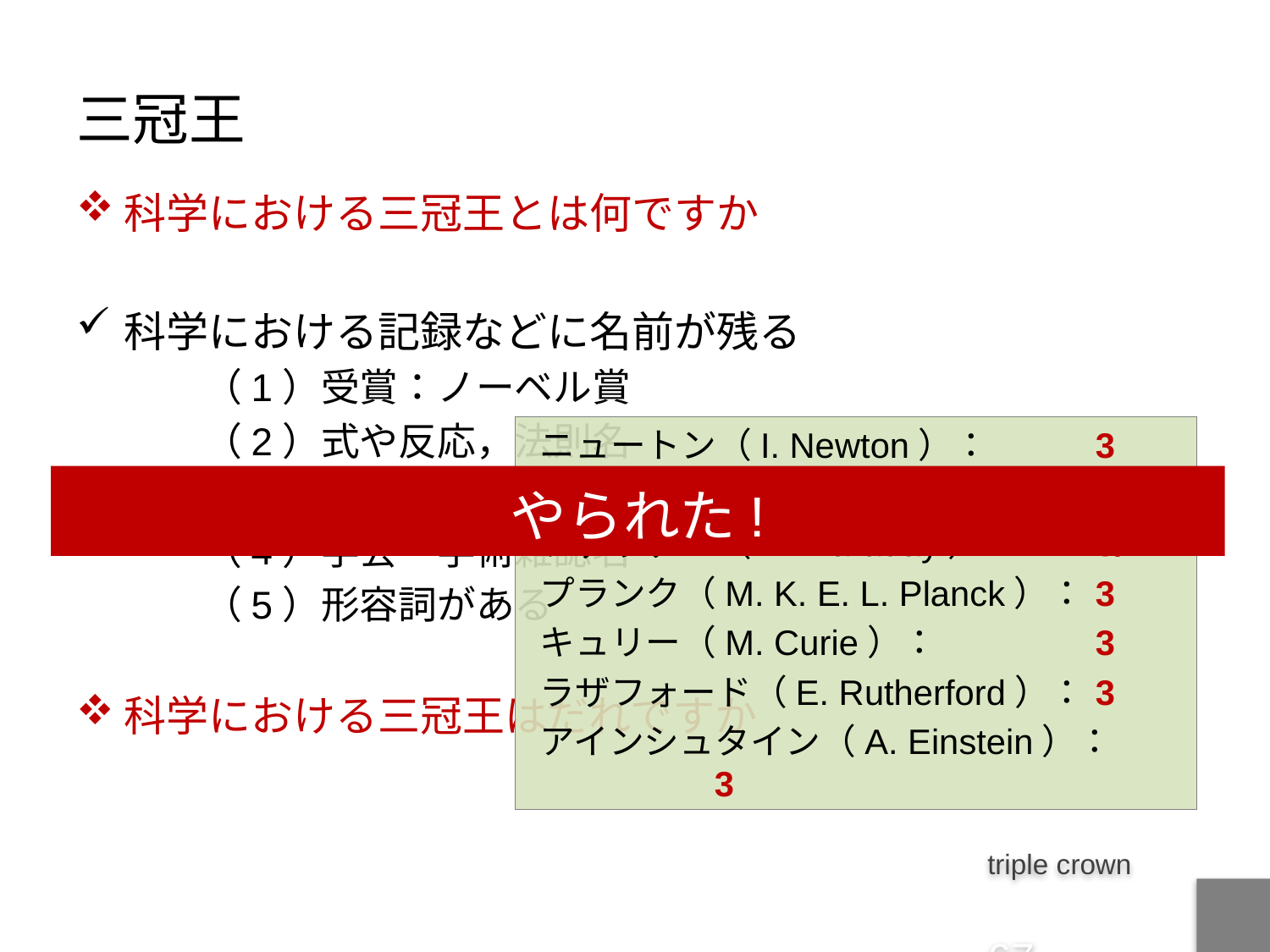

# 三冠王
科学における三冠王とは何ですか

科学における記録などに名前が残る
	（1）受賞：ノーベル賞
	（2）式や反応，法則名
	（3）単位名
	（4）学会・学術雑誌名
	（5）形容詞がある

科学における三冠王はだれですか
ニュートン（I. Newton）：　	3
クーロン（C. Coulomb）：　	3
ファラデー（M. Faraday）：　	3/4
プランク（M. K. E. L. Planck）：	3
キュリー（M. Curie）：　	3
ラザフォード（E. Rutherford）：	3
アインシュタイン（A. Einstein）：	3
やられた!